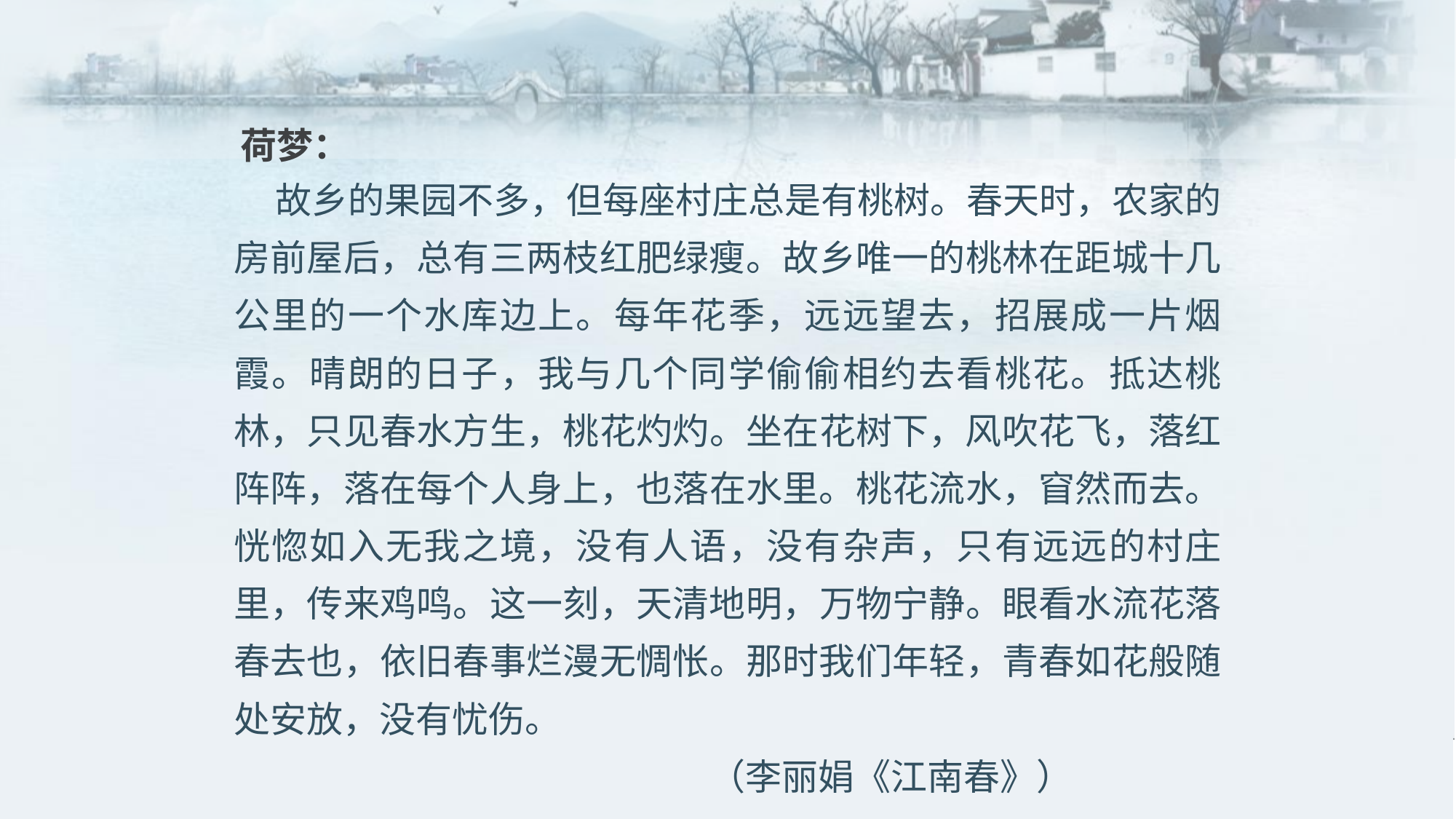

荷梦：
    故乡的果园不多，但每座村庄总是有桃树。春天时，农家的房前屋后，总有三两枝红肥绿瘦。故乡唯一的桃林在距城十几公里的一个水库边上。每年花季，远远望去，招展成一片烟霞。晴朗的日子，我与几个同学偷偷相约去看桃花。抵达桃林，只见春水方生，桃花灼灼。坐在花树下，风吹花飞，落红阵阵，落在每个人身上，也落在水里。桃花流水，窅然而去。恍惚如入无我之境，没有人语，没有杂声，只有远远的村庄里，传来鸡鸣。这一刻，天清地明，万物宁静。眼看水流花落春去也，依旧春事烂漫无惆怅。那时我们年轻，青春如花般随处安放，没有忧伤。
                                                         （李丽娟《江南春》）